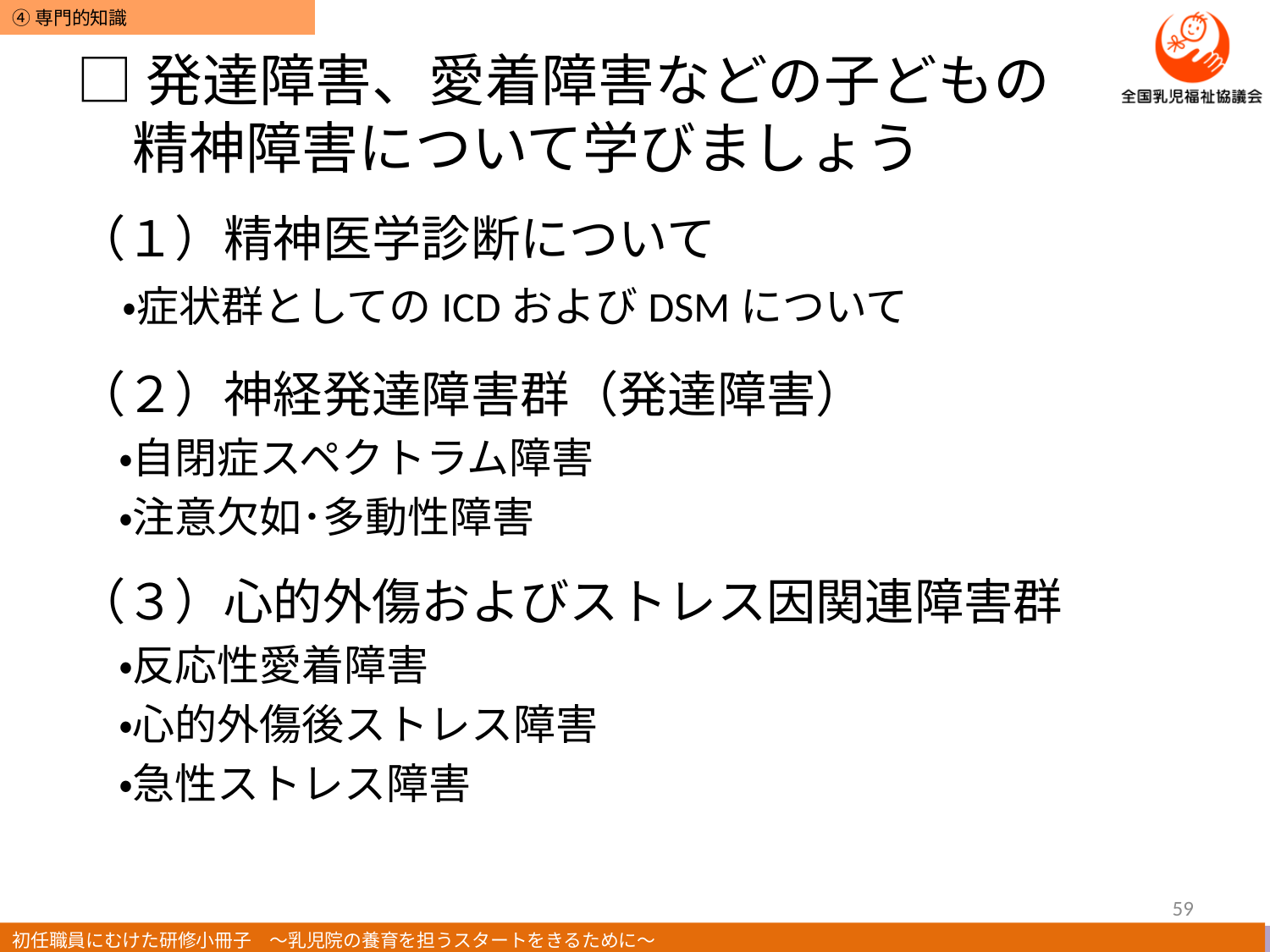

# □発達障害、愛着障害などの子どもの 　精神障害について学びましょう
（１）精神医学診断について
　・症状群としてのICDおよびDSMについて

（２）神経発達障害群（発達障害）
　・自閉症スペクトラム障害
　・注意欠如･多動性障害

（３）心的外傷およびストレス因関連障害群
　・反応性愛着障害
　・心的外傷後ストレス障害
　・急性ストレス障害

59